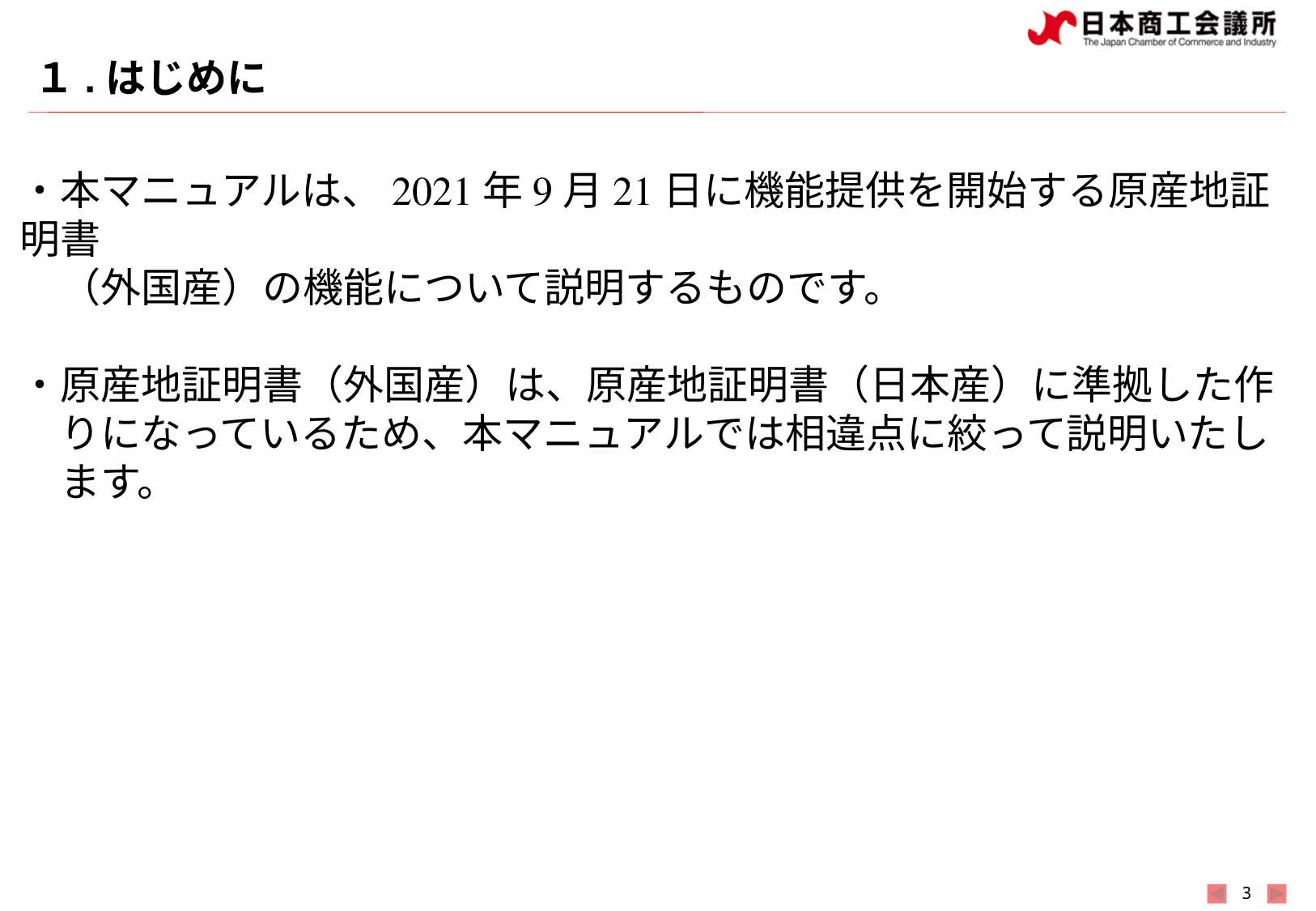

# １.はじめに
・本マニュアルは、2021年9月21日に機能提供を開始する原産地証明書
　（外国産）の機能について説明するものです。

・原産地証明書（外国産）は、原産地証明書（日本産）に準拠した作
　りになっているため、本マニュアルでは相違点に絞って説明いたし
　ます。

3